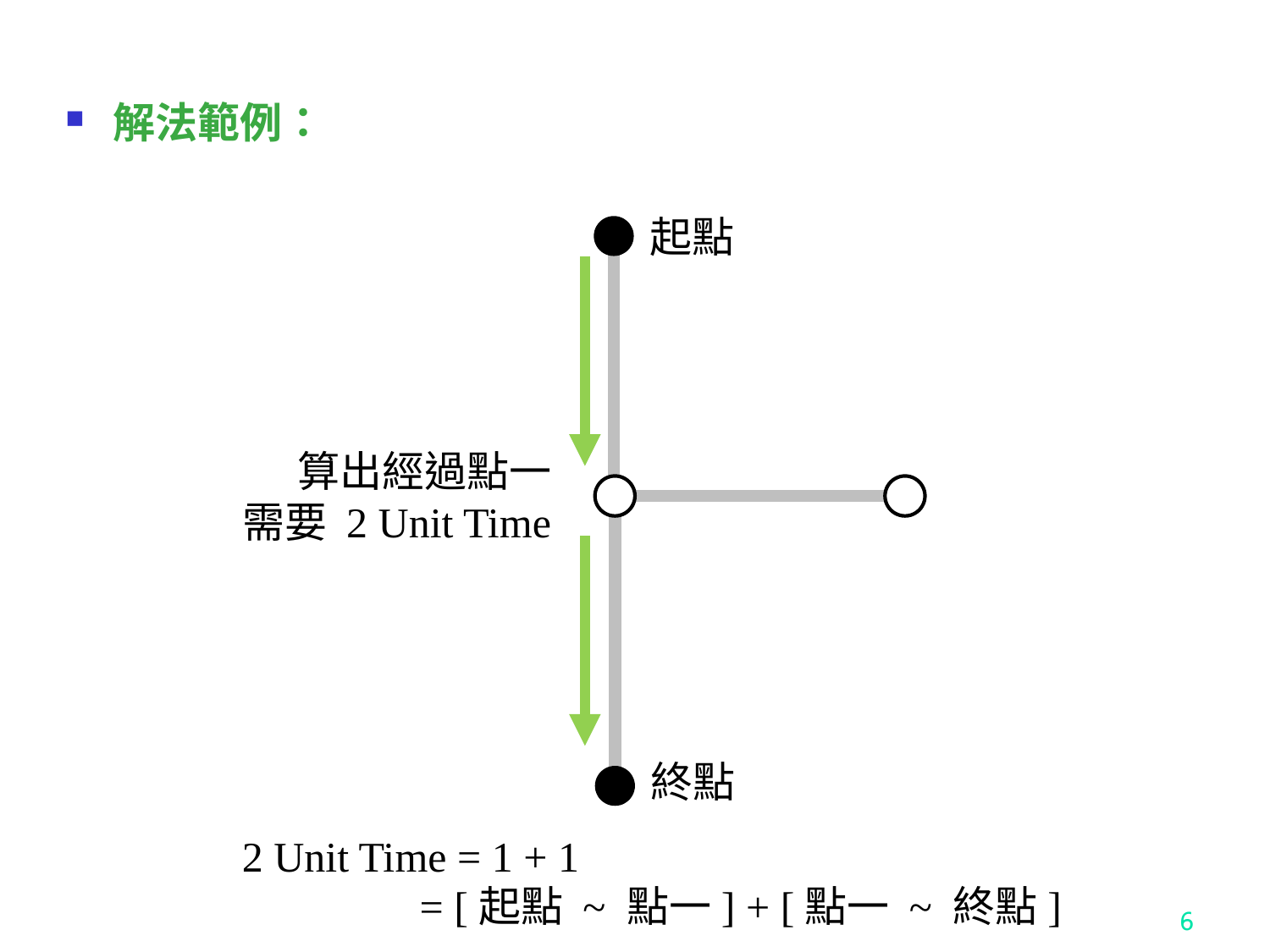

解法範例：
起點

算出經過點一
需要 2 Unit Time

終點

2 Unit Time = 1 + 1
= [起點 ~ 點一] + [點一 ~ 終點]
6